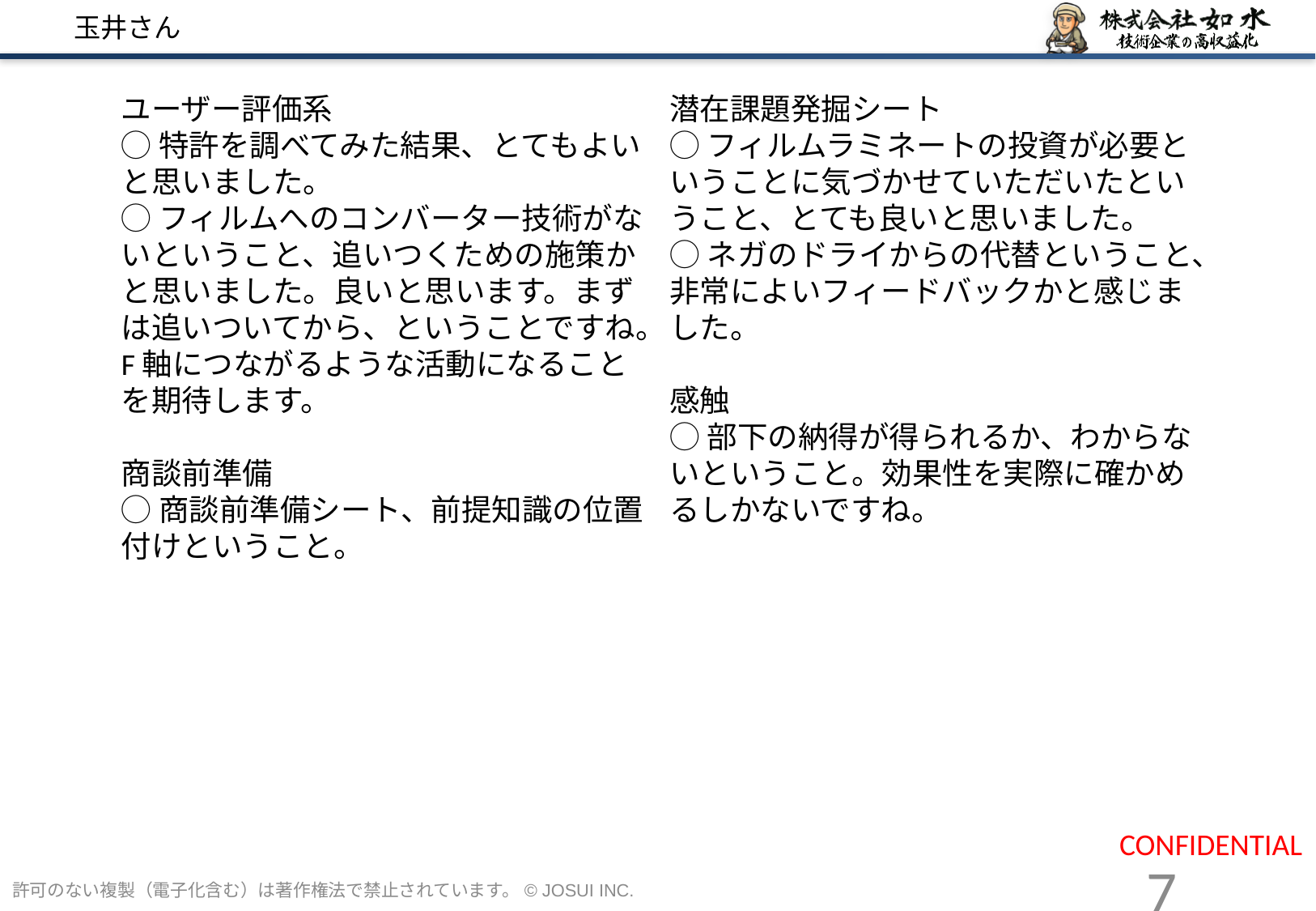

# 玉井さん
潜在課題発掘シート
◯フィルムラミネートの投資が必要ということに気づかせていただいたということ、とても良いと思いました。
◯ネガのドライからの代替ということ、非常によいフィードバックかと感じました。

感触
◯部下の納得が得られるか、わからないということ。効果性を実際に確かめるしかないですね。
ユーザー評価系
◯特許を調べてみた結果、とてもよいと思いました。
◯フィルムへのコンバーター技術がないということ、追いつくための施策かと思いました。良いと思います。まずは追いついてから、ということですね。F軸につながるような活動になることを期待します。

商談前準備
◯商談前準備シート、前提知識の位置付けということ。
許可のない複製（電子化含む）は著作権法で禁止されています。© JOSUI INC.
7